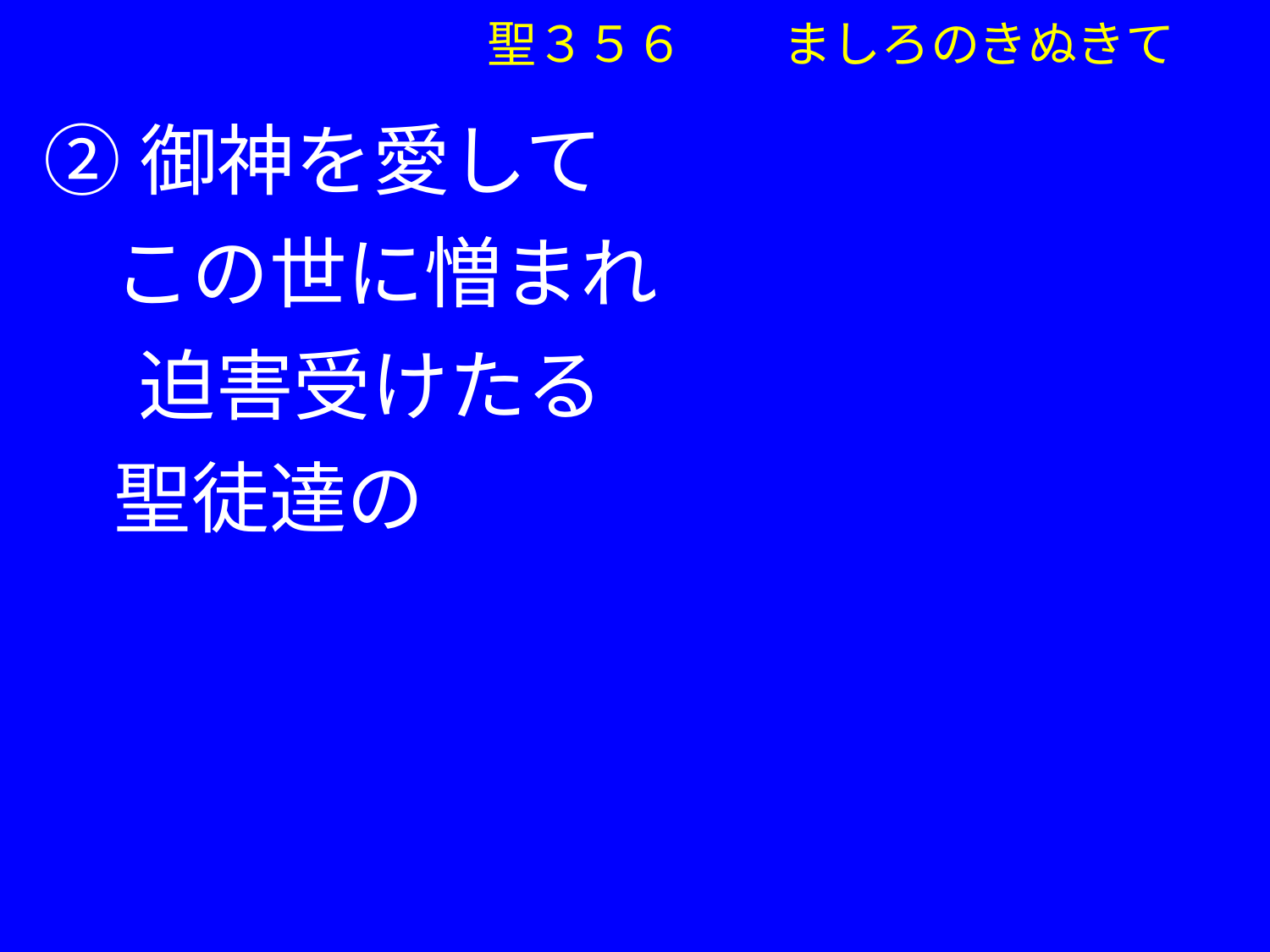

②御神を愛して
   この世に憎まれ
　 迫害受けたる
   聖徒達の
聖３５６　　ましろのきぬきて